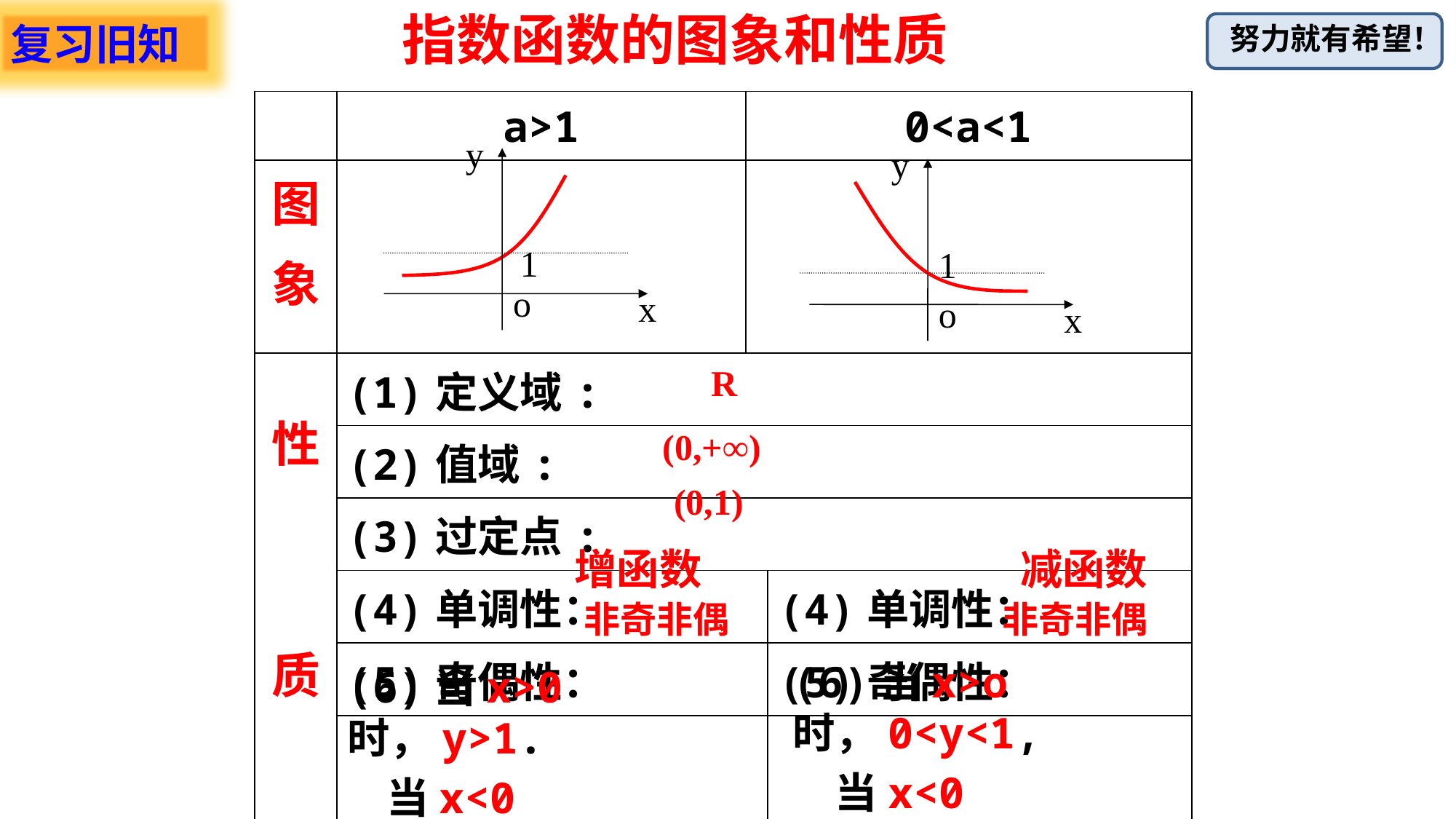

指数函数的图象和性质
复习旧知
|  | a>1 | 0<a<1 |  |
| --- | --- | --- | --- |
| 图 象 |  |  |  |
| 性 质 | (1)定义域: |  |  |
|  | (2)值域: |  |  |
|  | (3)过定点: |  |  |
|  | (4)单调性： |  | (4)单调性： |
|  | (5)奇偶性： |  | (5)奇偶性： |
|  |  |  |  |
y

o
x

1

y

o
x

1

R
(0,+∞)
(0,1)
增函数
减函数
非奇非偶
非奇非偶
(6)当x>o时，0<y<1,
　当x<0时，y>1.
(6)当x>0时，y>1.
   当x<0时，0<y<1.